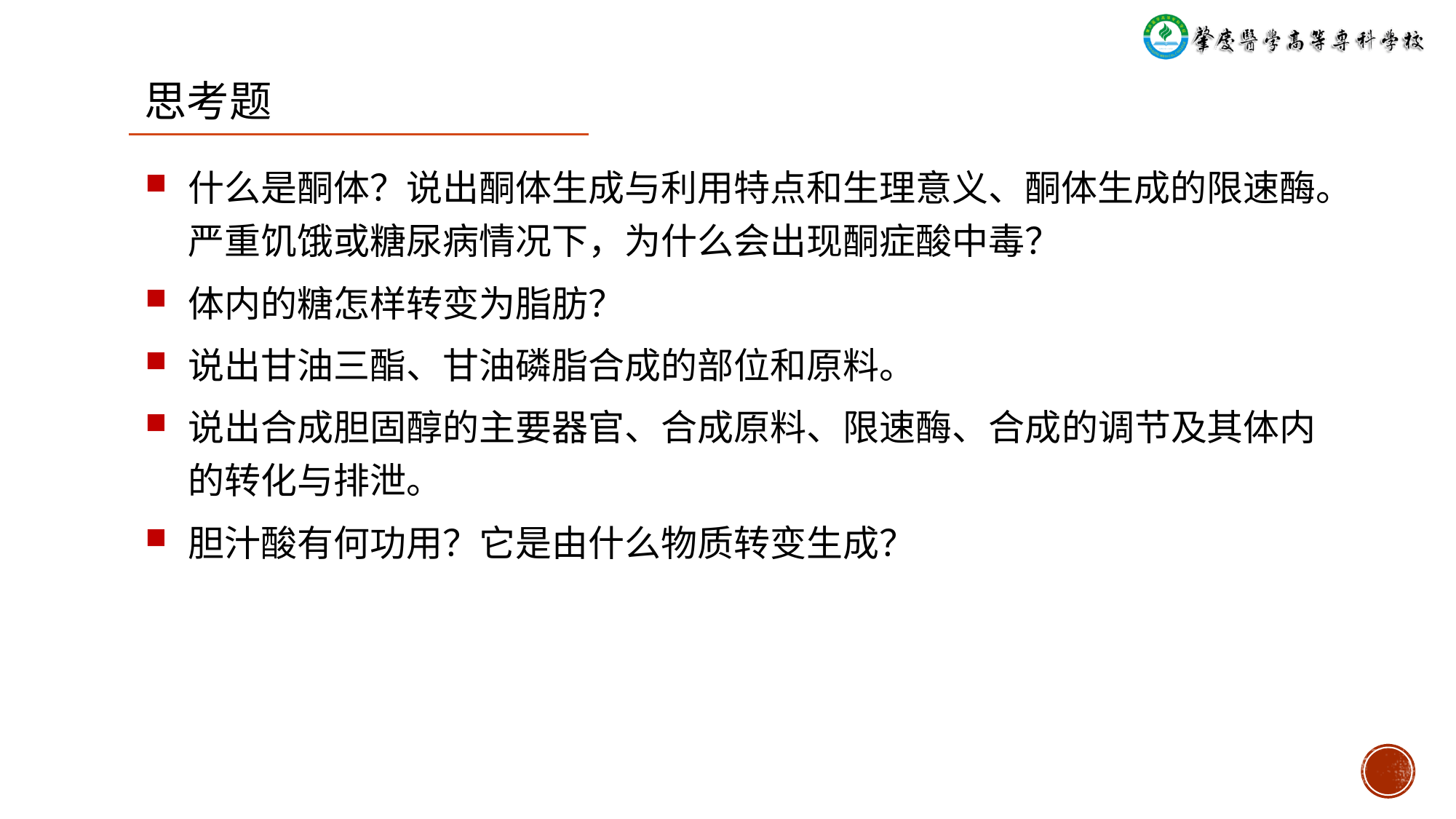

# 思考题
什么是酮体？说出酮体生成与利用特点和生理意义、酮体生成的限速酶。严重饥饿或糖尿病情况下，为什么会出现酮症酸中毒？
体内的糖怎样转变为脂肪？
说出甘油三酯、甘油磷脂合成的部位和原料。
说出合成胆固醇的主要器官、合成原料、限速酶、合成的调节及其体内的转化与排泄。
胆汁酸有何功用？它是由什么物质转变生成？